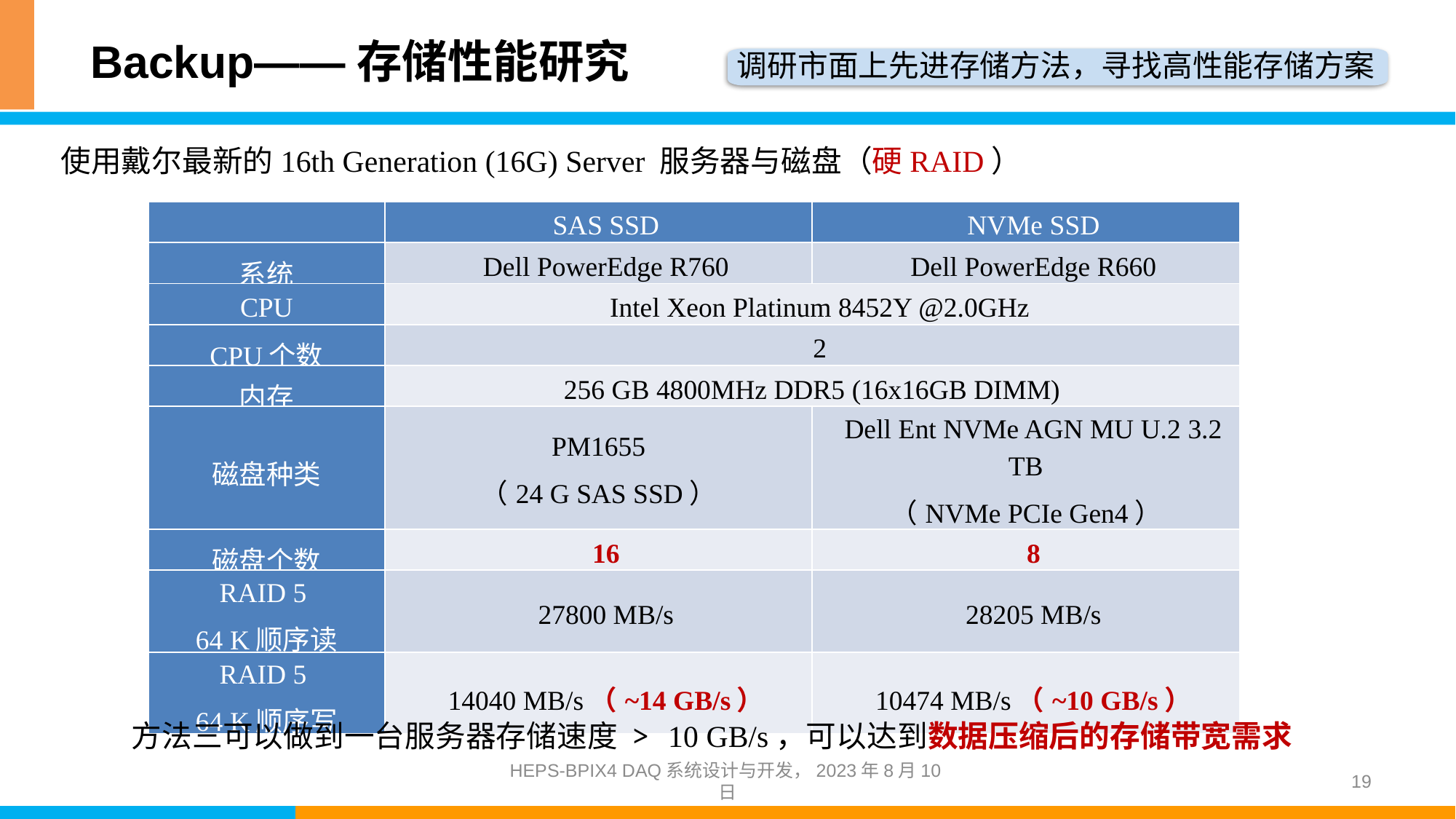

# Backup——存储性能研究
调研市面上先进存储方法，寻找高性能存储方案
 使用戴尔最新的16th Generation (16G) Server 服务器与磁盘（硬RAID）
|  | SAS SSD | NVMe SSD |
| --- | --- | --- |
| 系统 | Dell PowerEdge R760 | Dell PowerEdge R660 |
| CPU | Intel Xeon Platinum 8452Y @2.0GHz |  |
| CPU个数 | 2 |  |
| 内存 | 256 GB 4800MHz DDR5 (16x16GB DIMM) |  |
| 磁盘种类 | PM1655 （24 G SAS SSD） | Dell Ent NVMe AGN MU U.2 3.2 TB （NVMe PCIe Gen4） |
| 磁盘个数 | 16 | 8 |
| RAID 5 64 K顺序读 | 27800 MB/s | 28205 MB/s |
| RAID 5 64 K顺序写 | 14040 MB/s（~14 GB/s） | 10474 MB/s（~10 GB/s） |
方法三可以做到一台服务器存储速度 > 10 GB/s，可以达到数据压缩后的存储带宽需求
HEPS-BPIX4 DAQ系统设计与开发，2023年8月10日
19